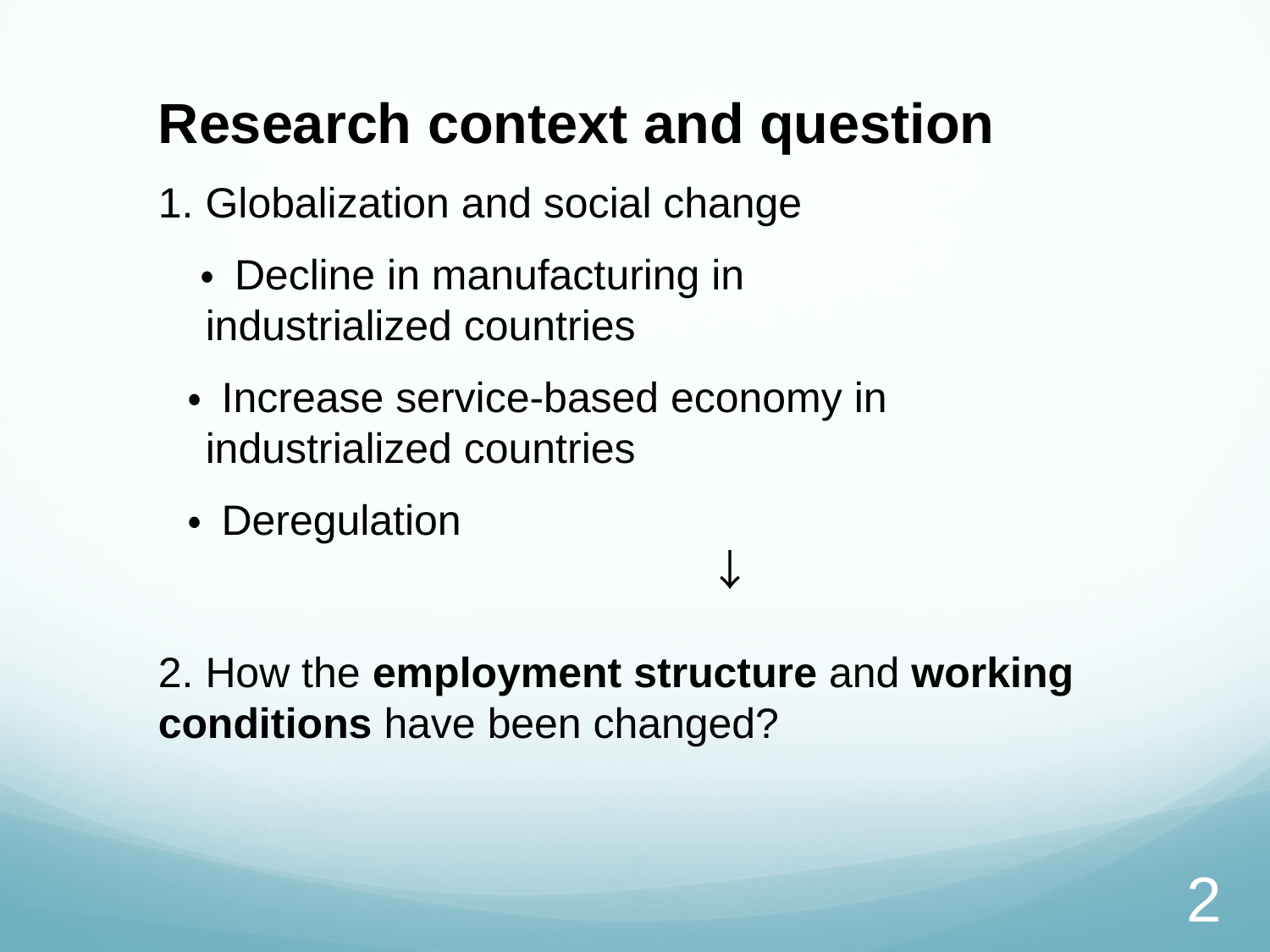

Research context and question

1. Globalization and social change

　・ Decline in manufacturing in
    industrialized countries

  ・ Increase service-based economy in
    industrialized countries

  ・ Deregulation
　　　　　　　　　　　　　↓

2. How the employment structure and working conditions have been changed?

2